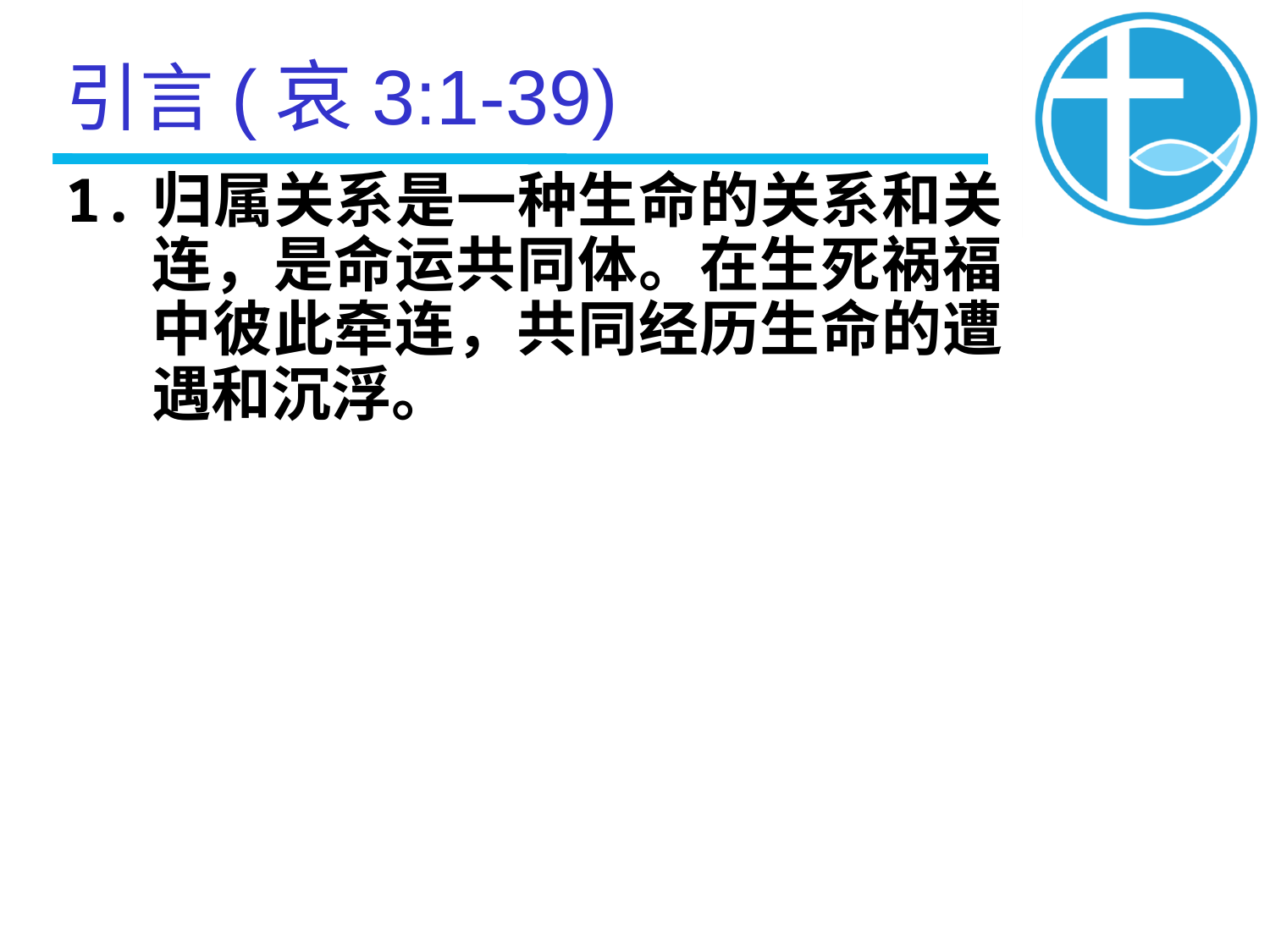

引言(哀3:1-39)

1.	归属关系是一种生命的关系和关连，是命运共同体。在生死祸福中彼此牵连，共同经历生命的遭遇和沉浮。